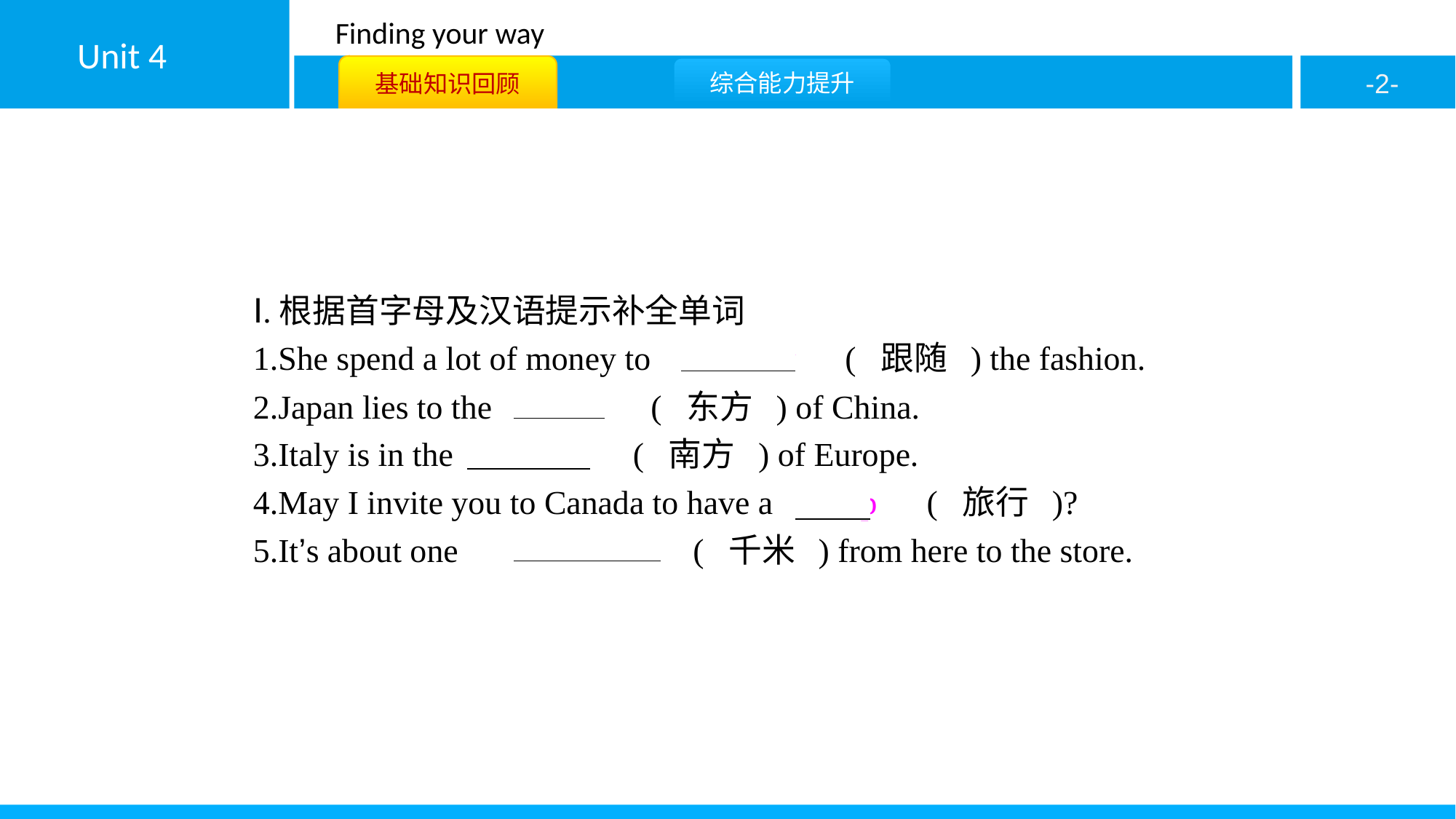

Ⅰ.根据首字母及汉语提示补全单词
1.She spend a lot of money to 　follow　(  跟随  ) the fashion.
2.Japan lies to the 　east　(  东方  ) of China.
3.Italy is in the 　south　(  南方  ) of Europe.
4.May I invite you to Canada to have a 　trip　(  旅行  )?
5.It’s about one 　kilometre　(  千米  ) from here to the store.